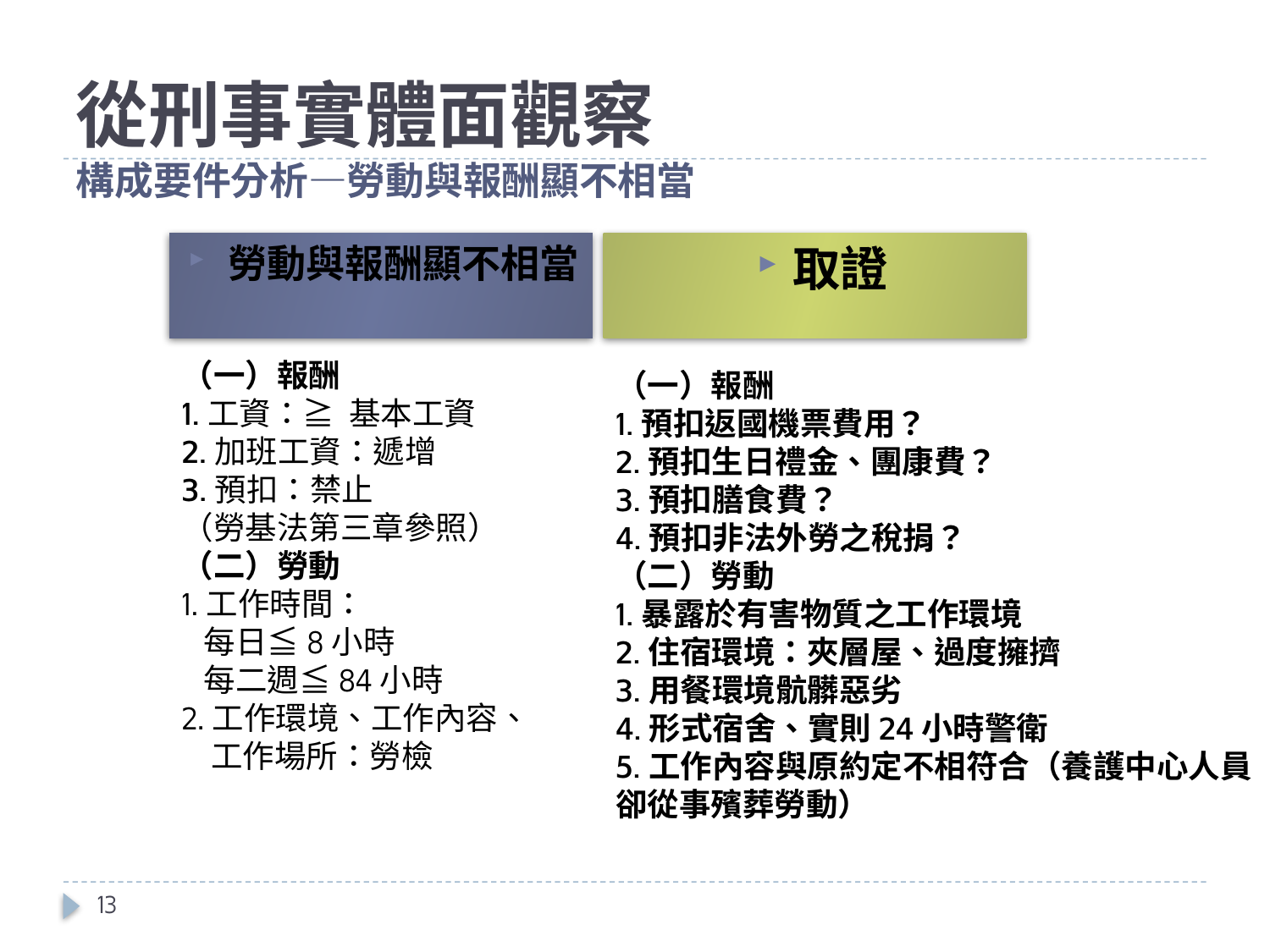

從刑事實體面觀察
構成要件分析—勞動與報酬顯不相當
勞動與報酬顯不相當
取證
（一）報酬
1.工資：≧  基本工資
2.加班工資：遞增
3.預扣：禁止
（勞基法第三章參照）
（二）勞動
1.工作時間：
  每日≦8小時
  每二週≦84小時
2.工作環境、工作內容、
   工作場所：勞檢

（一）報酬
1.預扣返國機票費用？
2.預扣生日禮金、團康費？
3.預扣膳食費？
4.預扣非法外勞之稅捐？
（二）勞動
1.暴露於有害物質之工作環境
2.住宿環境：夾層屋、過度擁擠
3.用餐環境骯髒惡劣
4.形式宿舍、實則24小時警衛
5.工作內容與原約定不相符合（養護中心人員卻從事殯葬勞動）

13